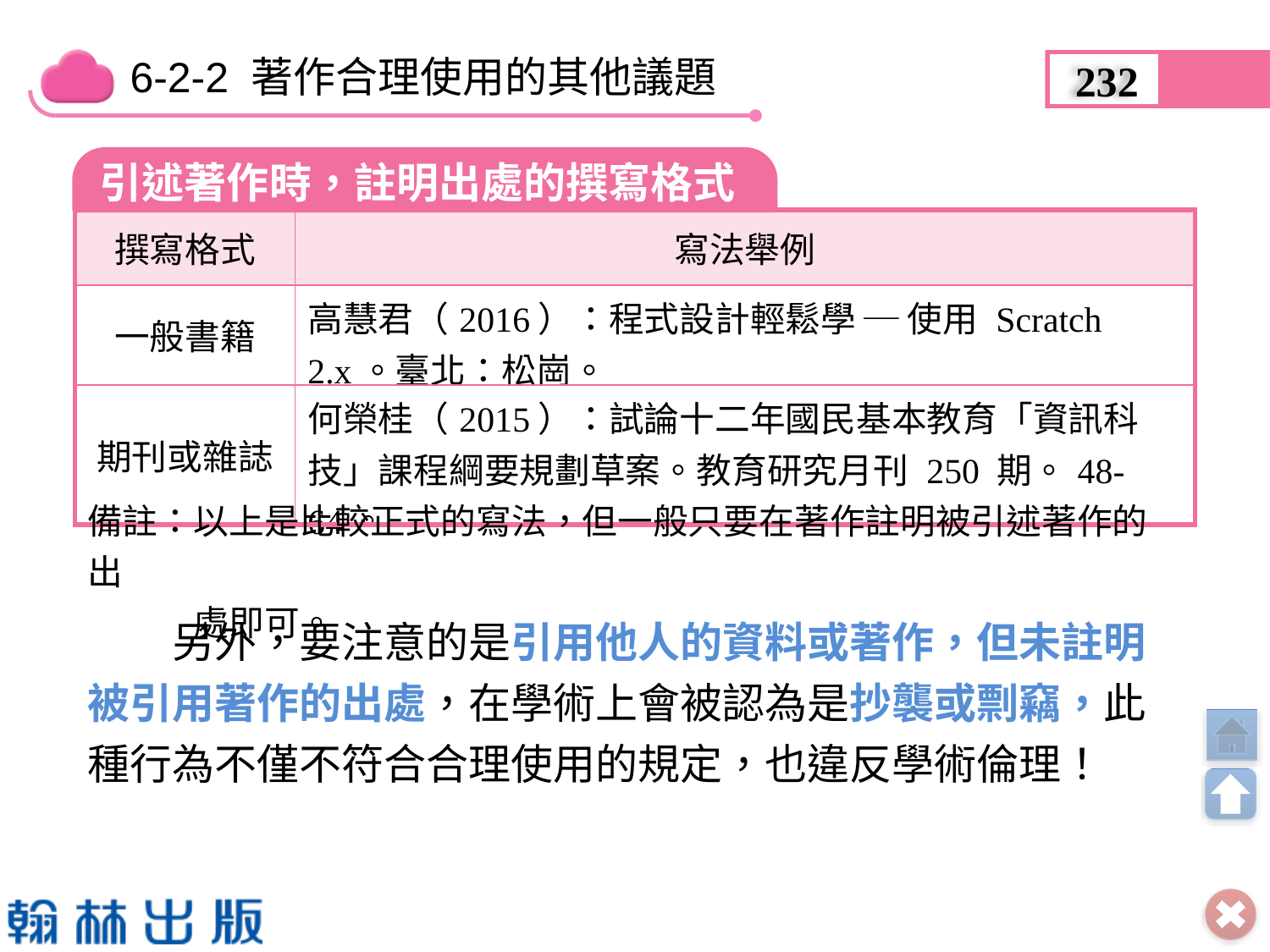

232

引述著作時，註明出處的撰寫格式
| 撰寫格式 | 寫法舉例 |
| --- | --- |
| 一般書籍 | 高慧君（2016）：程式設計輕鬆學 ─ 使用 Scratch 2.x。臺北：松崗。 |
| 期刊或雜誌 | 何榮桂（2015）：試論十二年國民基本教育「資訊科技」課程綱要規劃草案。教育研究月刊 250 期。48-64。 |
備註：以上是比較正式的寫法，但一般只要在著作註明被引述著作的出
　　　處即可。
　　另外，要注意的是引用他人的資料或著作，但未註明被引用著作的出處，在學術上會被認為是抄襲或剽竊，此種行為不僅不符合合理使用的規定，也違反學術倫理！